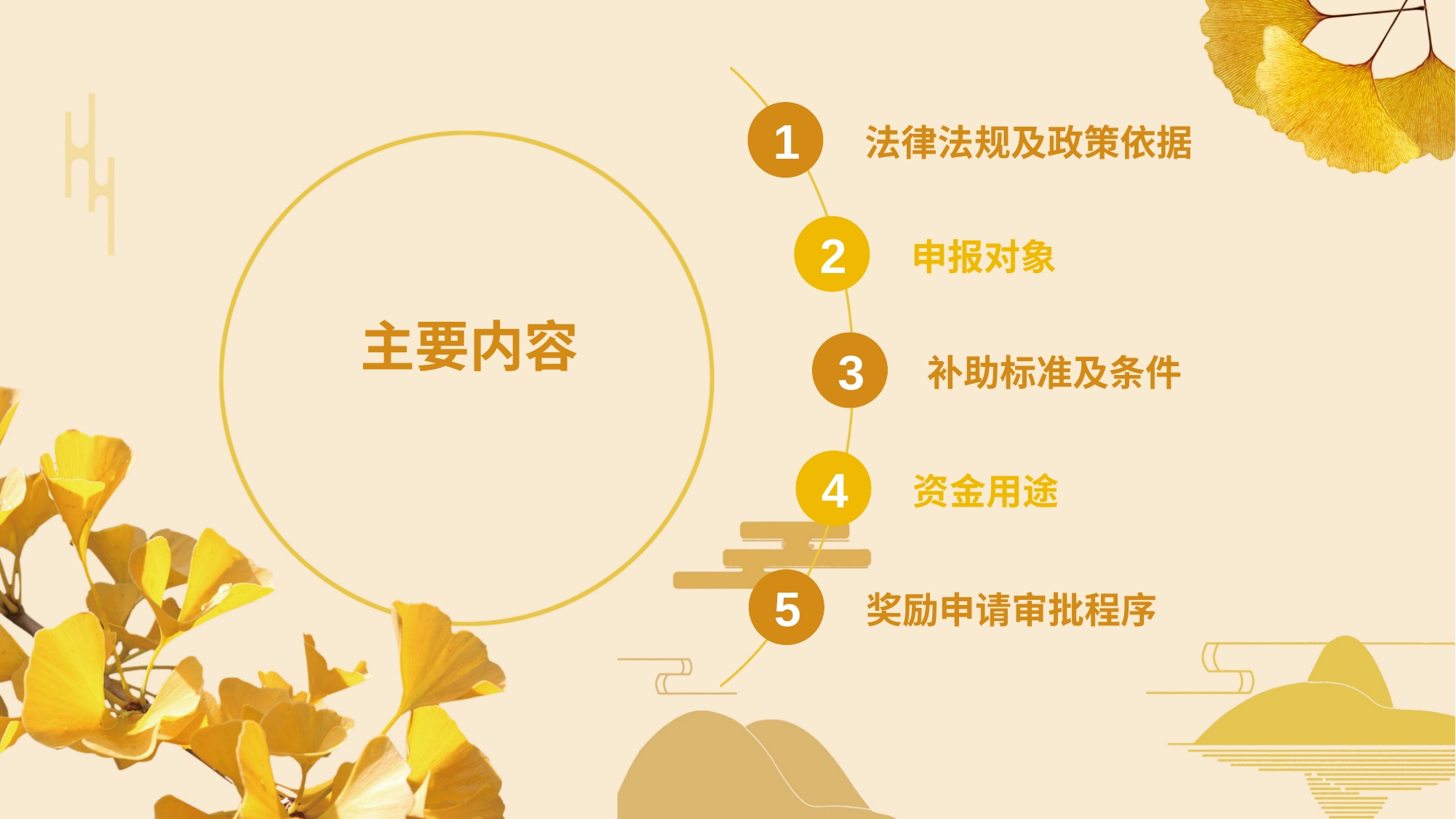

1
法律法规及政策依据
2
申报对象
主要内容
3
补助标准及条件
4
资金用途
5
奖励申请审批程序